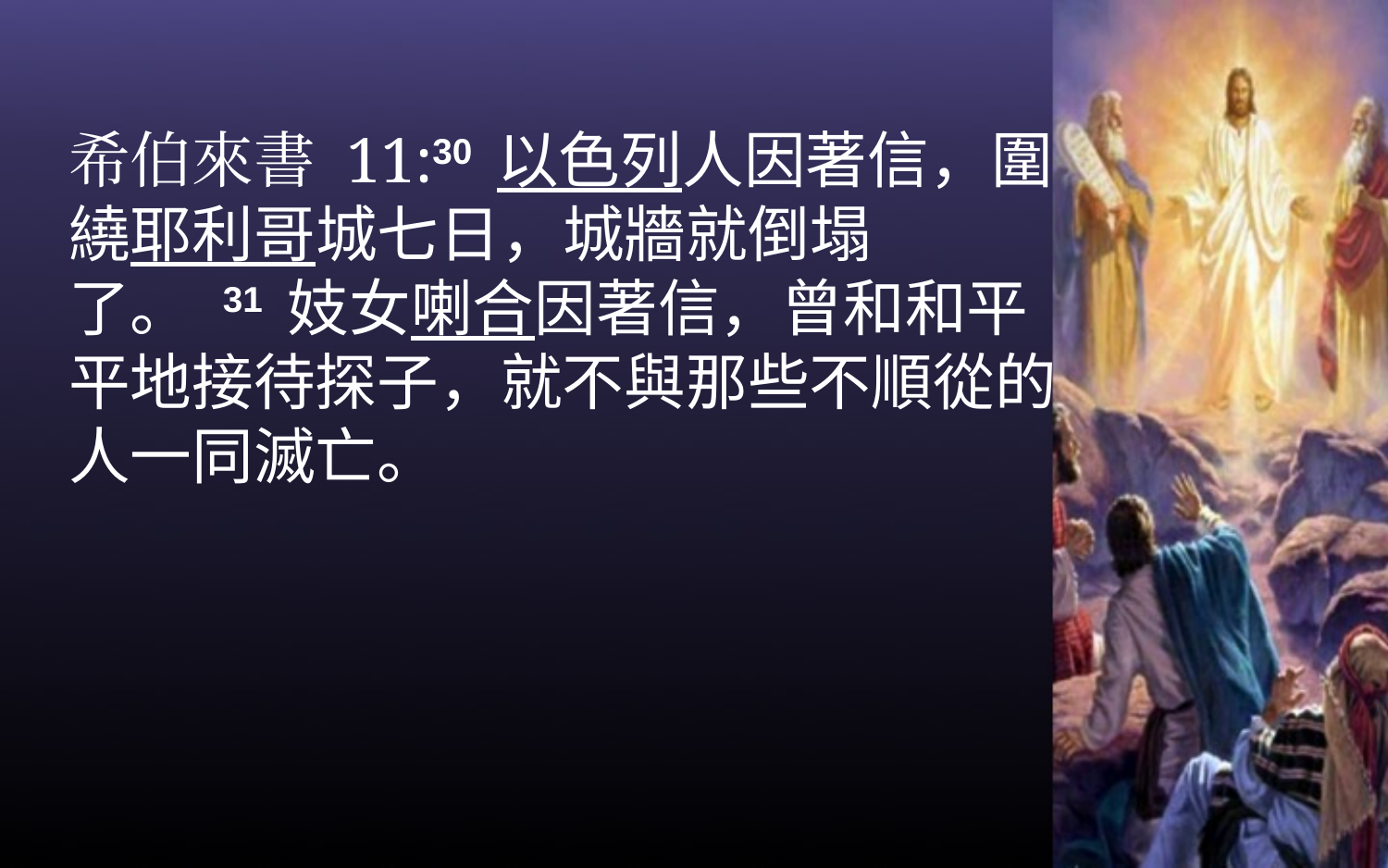

希伯來書 11:30 以色列人因著信，圍繞耶利哥城七日，城牆就倒塌了。 31 妓女喇合因著信，曾和和平平地接待探子，就不與那些不順從的人一同滅亡。